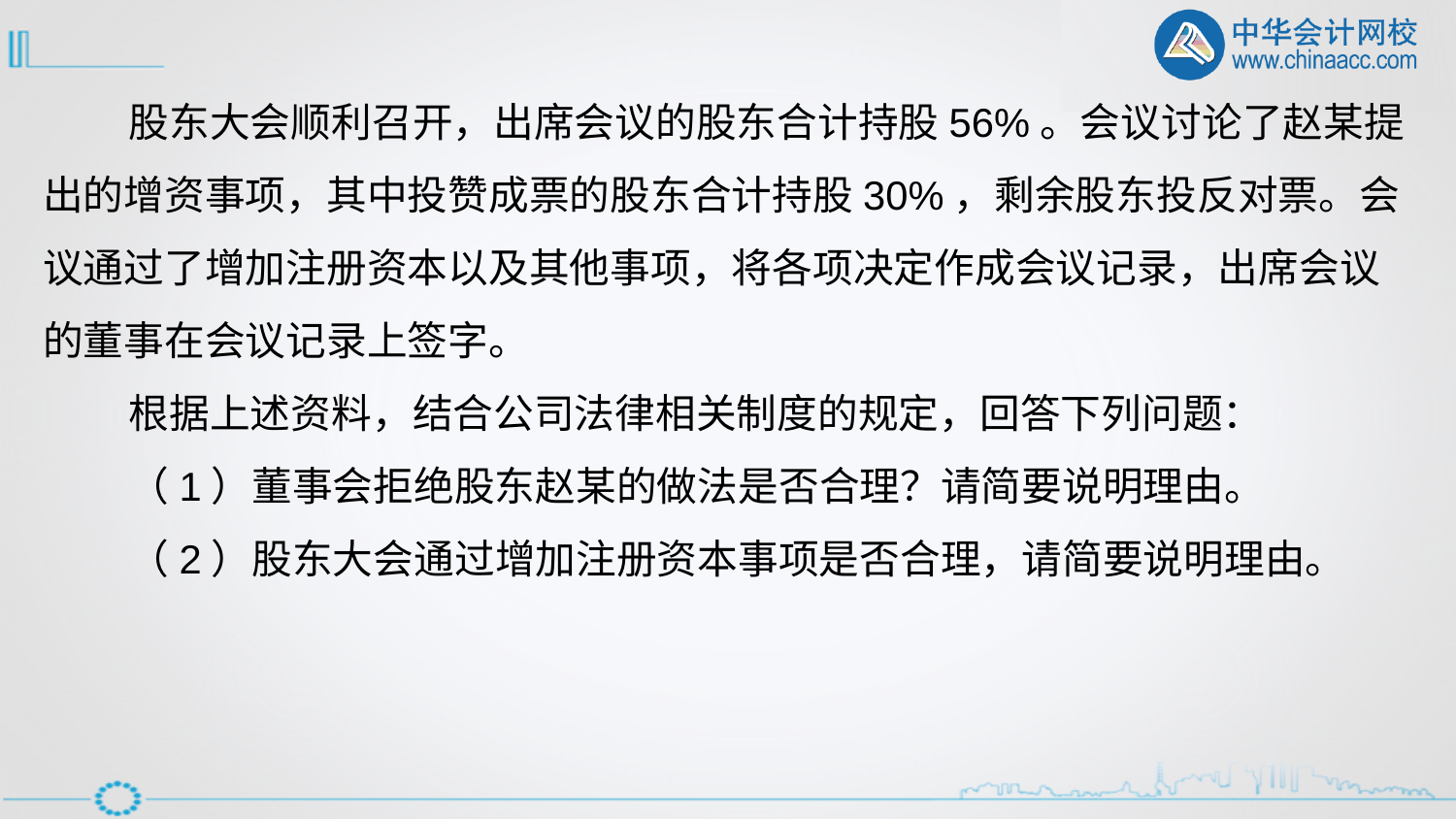

股东大会顺利召开，出席会议的股东合计持股56%。会议讨论了赵某提出的增资事项，其中投赞成票的股东合计持股30%，剩余股东投反对票。会议通过了增加注册资本以及其他事项，将各项决定作成会议记录，出席会议的董事在会议记录上签字。
根据上述资料，结合公司法律相关制度的规定，回答下列问题：
（1）董事会拒绝股东赵某的做法是否合理？请简要说明理由。
（2）股东大会通过增加注册资本事项是否合理，请简要说明理由。